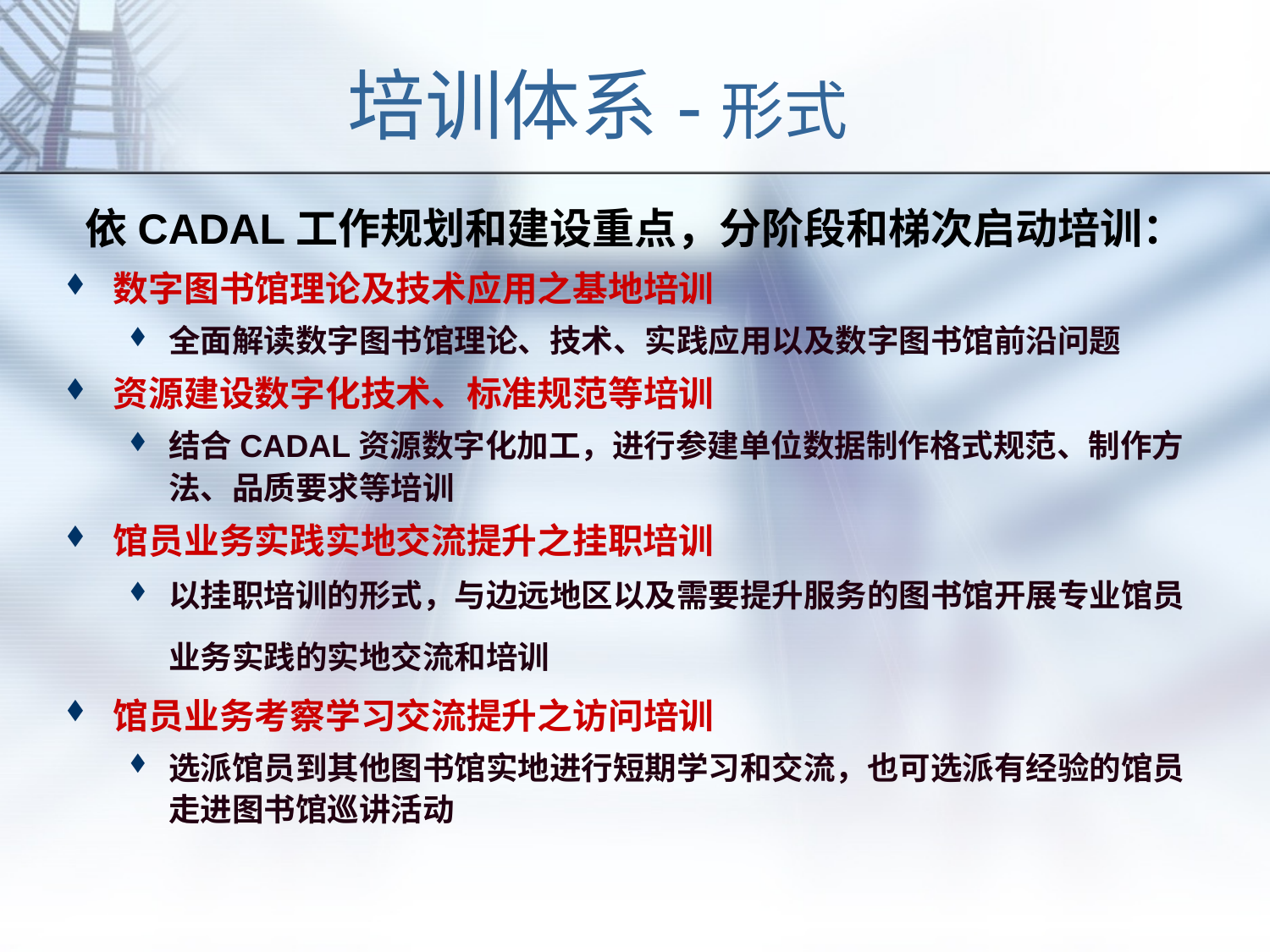

# 培训体系-形式
 依CADAL工作规划和建设重点，分阶段和梯次启动培训：
数字图书馆理论及技术应用之基地培训
全面解读数字图书馆理论、技术、实践应用以及数字图书馆前沿问题
资源建设数字化技术、标准规范等培训
结合CADAL资源数字化加工，进行参建单位数据制作格式规范、制作方法、品质要求等培训
馆员业务实践实地交流提升之挂职培训
以挂职培训的形式，与边远地区以及需要提升服务的图书馆开展专业馆员业务实践的实地交流和培训
馆员业务考察学习交流提升之访问培训
选派馆员到其他图书馆实地进行短期学习和交流，也可选派有经验的馆员走进图书馆巡讲活动